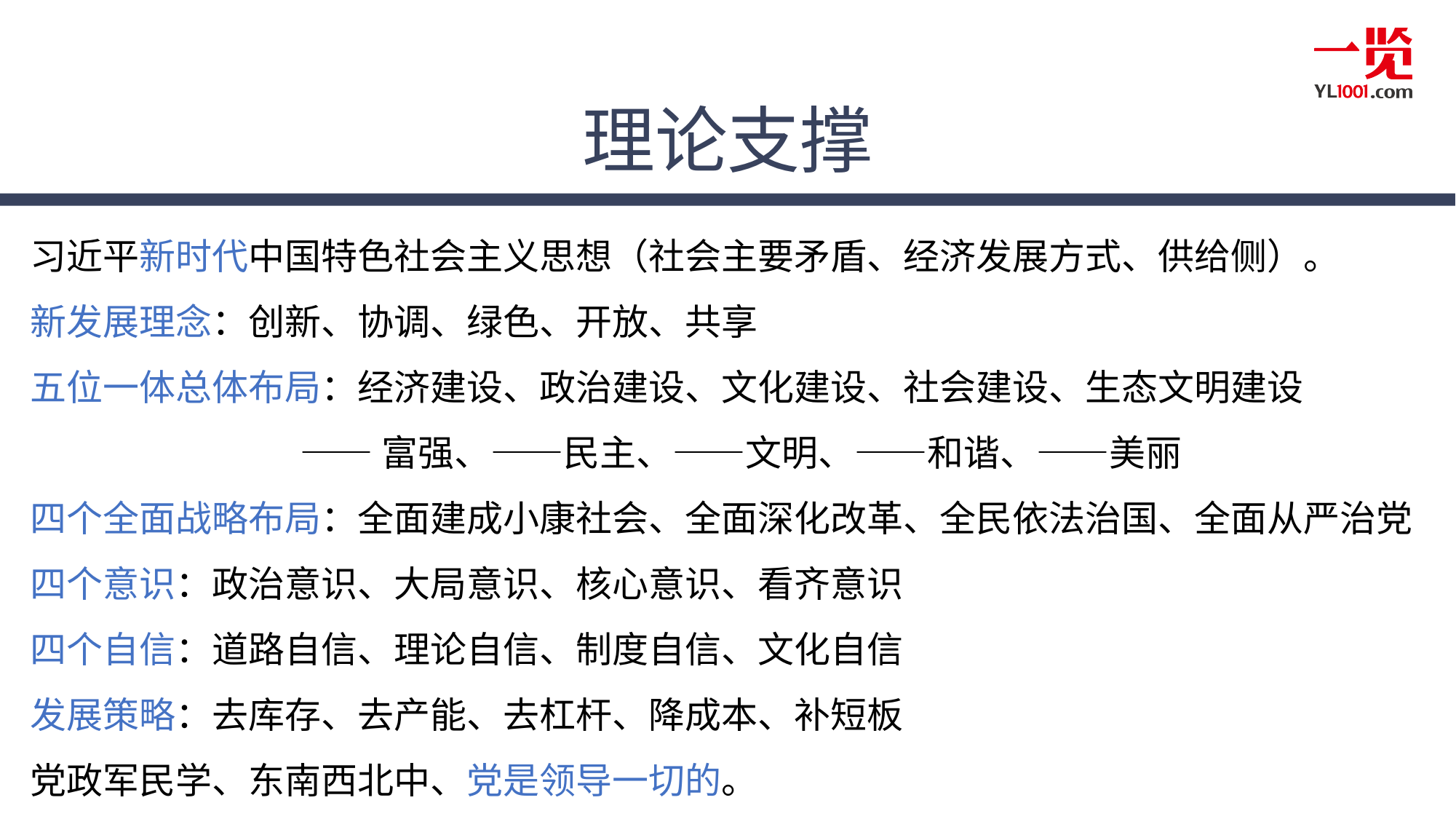

# 理论支撑

习近平新时代中国特色社会主义思想（社会主要矛盾、经济发展方式、供给侧）。
新发展理念：创新、协调、绿色、开放、共享
五位一体总体布局：经济建设、政治建设、文化建设、社会建设、生态文明建设
                                 ——富强、——民主、——文明、——和谐、——美丽
四个全面战略布局：全面建成小康社会、全面深化改革、全民依法治国、全面从严治党
四个意识：政治意识、大局意识、核心意识、看齐意识
四个自信：道路自信、理论自信、制度自信、文化自信
发展策略：去库存、去产能、去杠杆、降成本、补短板
党政军民学、东南西北中、党是领导一切的。